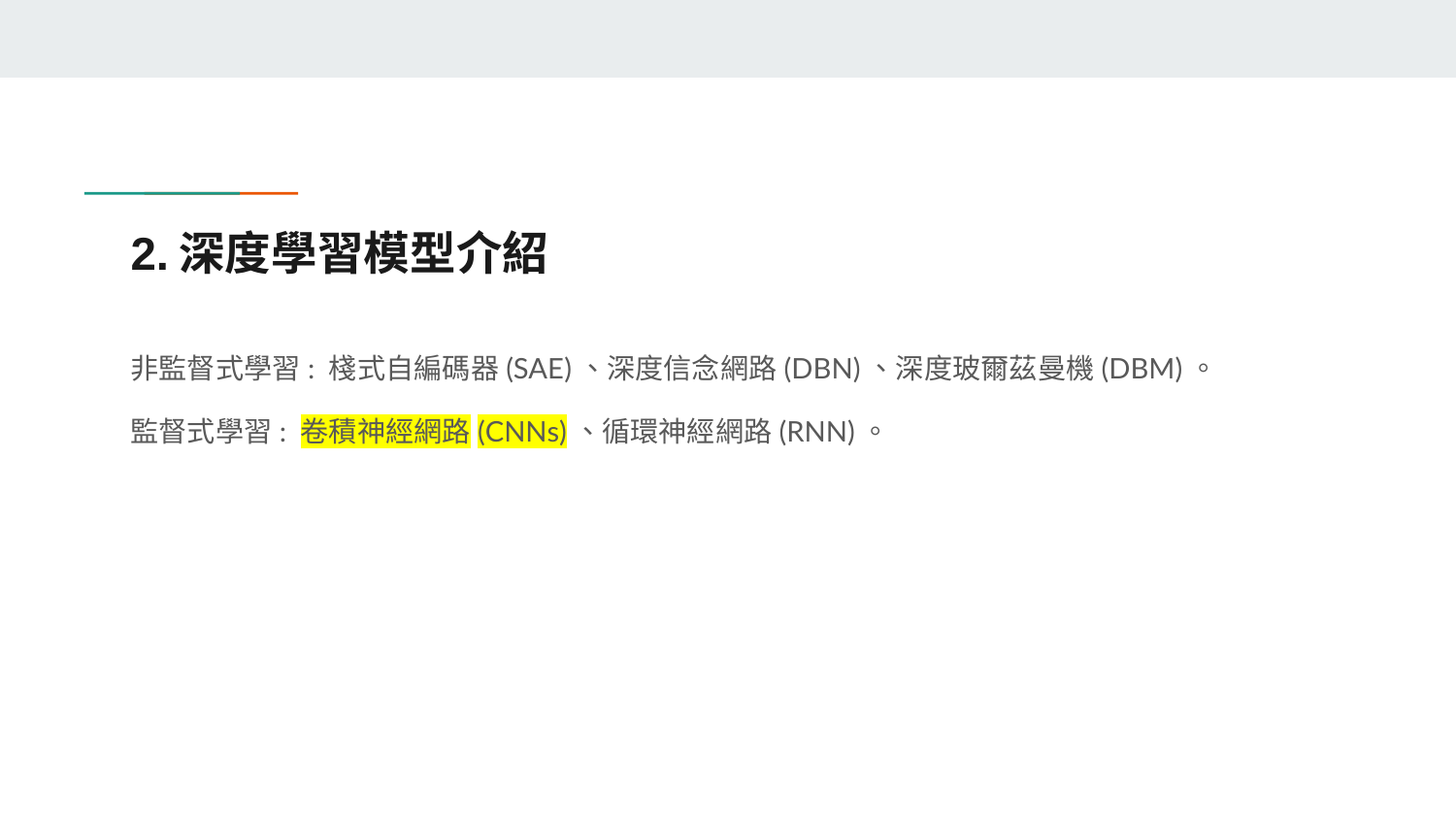

# 2.深度學習模型介紹
非監督式學習: 棧式自編碼器(SAE)、深度信念網路(DBN)、深度玻爾茲曼機(DBM)。
監督式學習: 卷積神經網路(CNNs)、循環神經網路(RNN)。